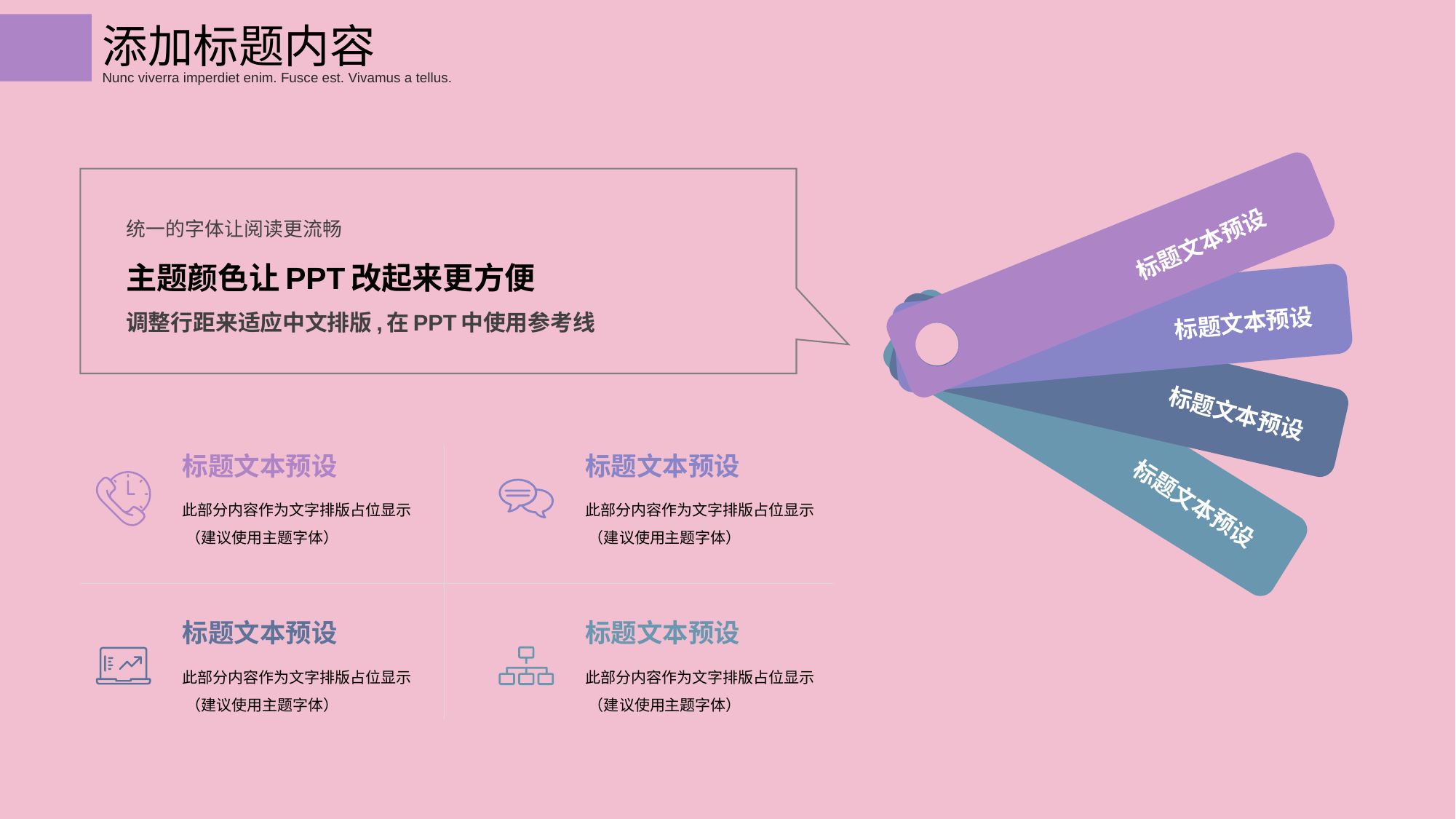

添加标题内容

Nunc viverra imperdiet enim. Fusce est. Vivamus a tellus.

标题文本预设
标题文本预设
标题文本预设
标题文本预设

统一的字体让阅读更流畅
主题颜色让PPT改起来更方便
调整行距来适应中文排版,在PPT中使用参考线
标题文本预设
此部分内容作为文字排版占位显示
 （建议使用主题字体）

标题文本预设
此部分内容作为文字排版占位显示
 （建议使用主题字体）

标题文本预设
此部分内容作为文字排版占位显示
 （建议使用主题字体）

标题文本预设
此部分内容作为文字排版占位显示
 （建议使用主题字体）